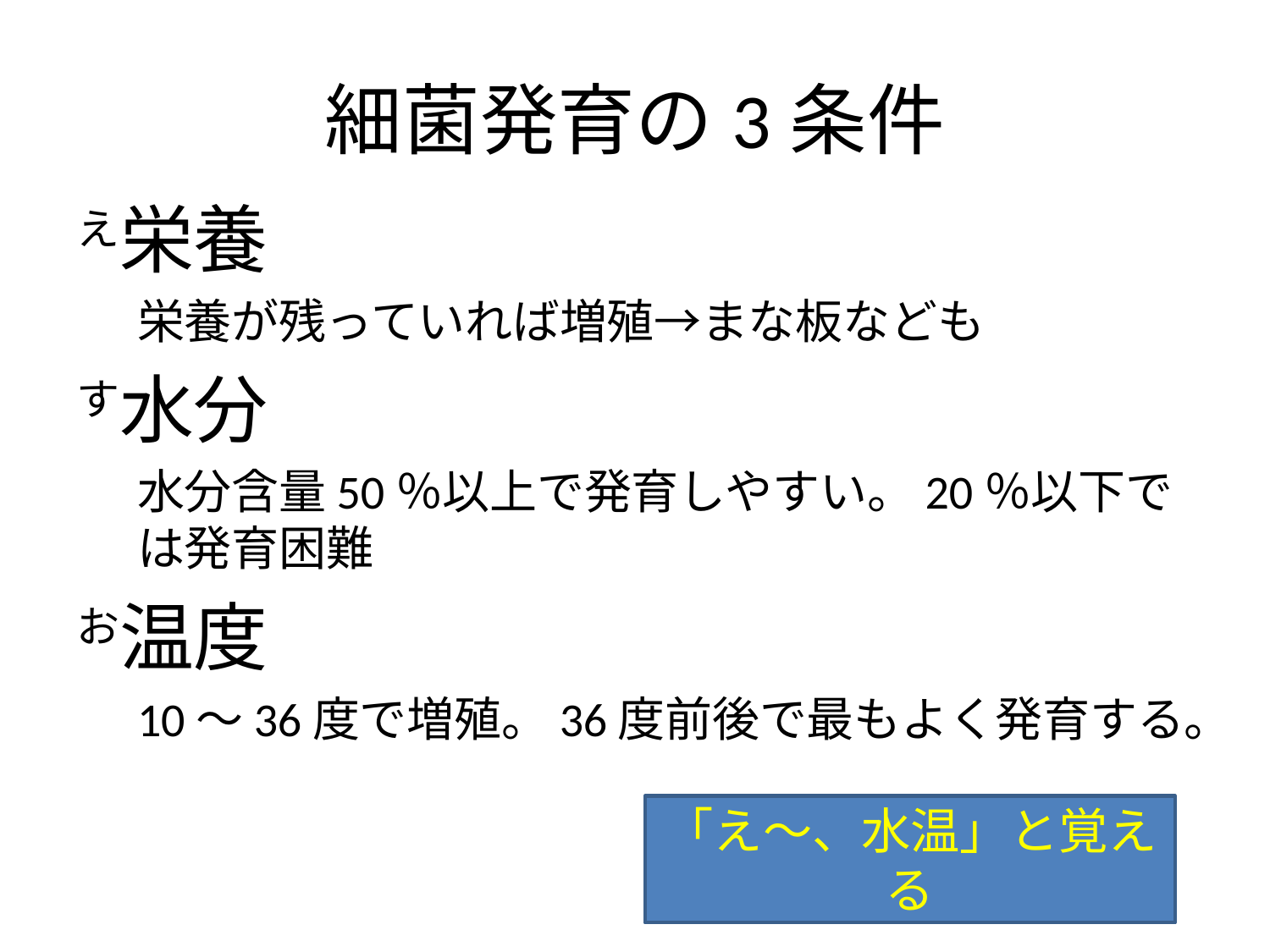

# 細菌発育の3条件
え栄養
栄養が残っていれば増殖→まな板なども
す水分
水分含量50％以上で発育しやすい。20％以下では発育困難
お温度
10～36度で増殖。36度前後で最もよく発育する。
「え～、水温」と覚える